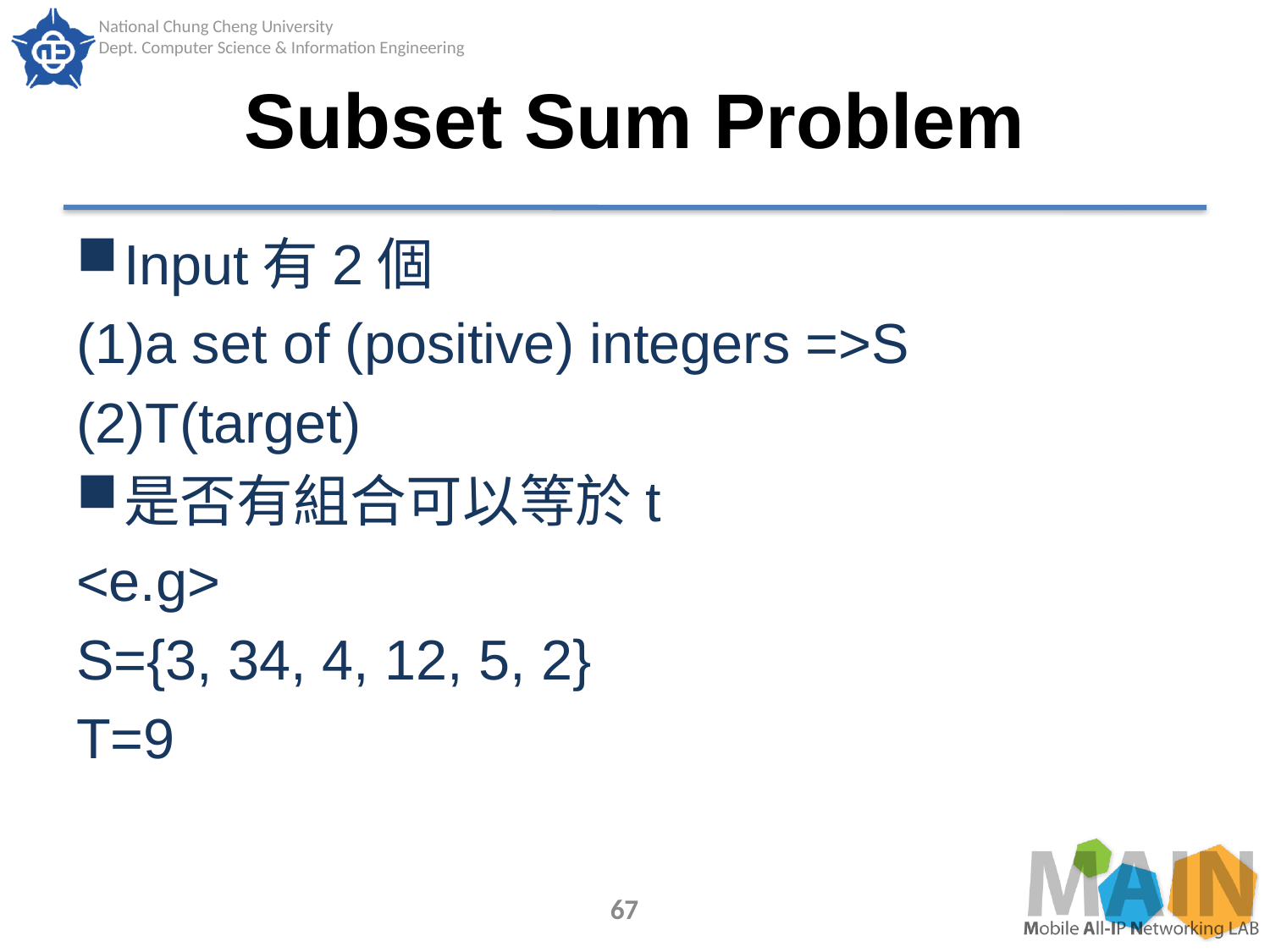

# Subset Sum Problem
Input有2個
(1)a set of (positive) integers =>S
(2)T(target)
是否有組合可以等於t
<e.g>
S={3, 34, 4, 12, 5, 2}
T=9

67